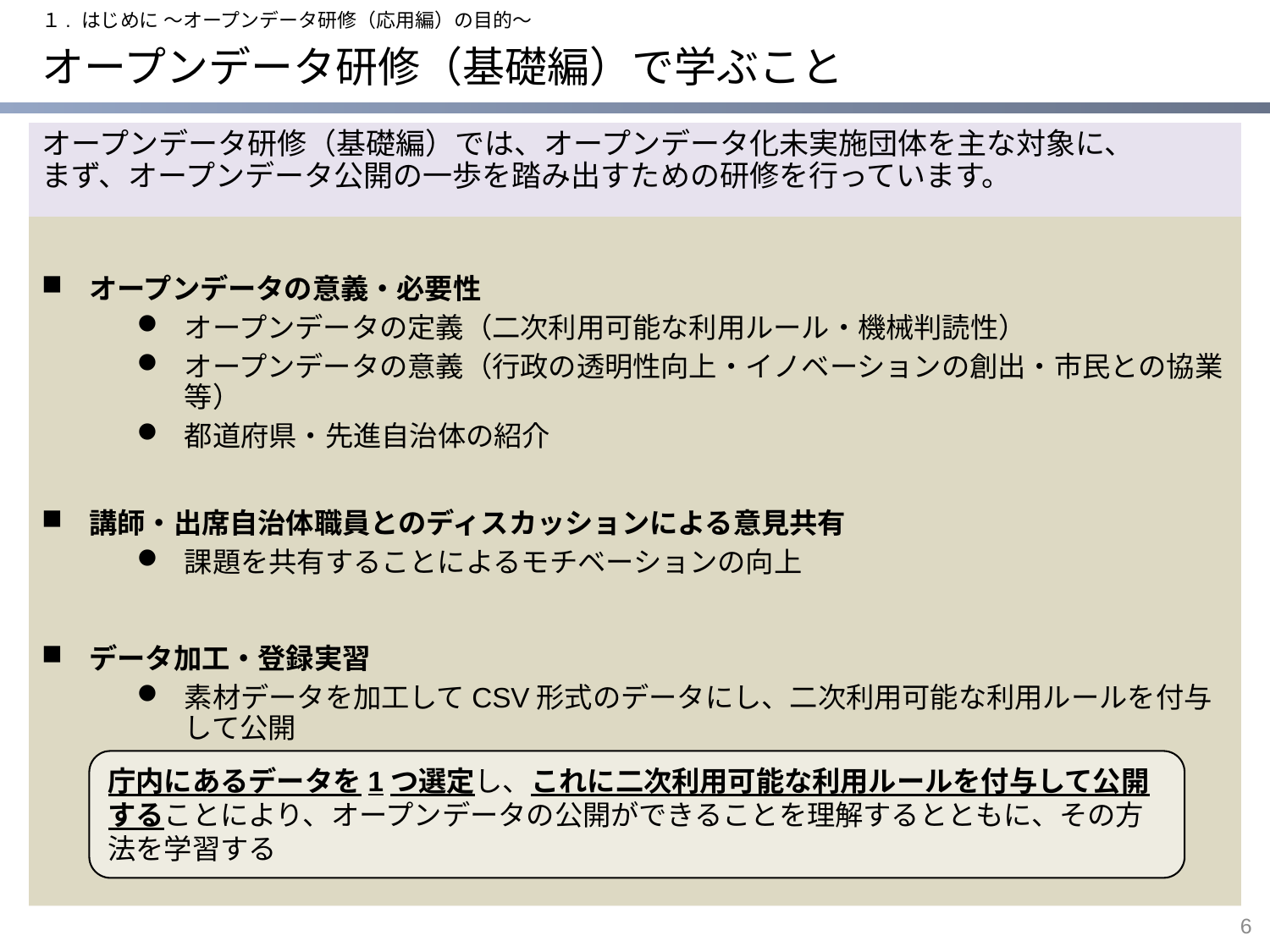

１. はじめに ～オープンデータ研修（応用編）の目的～
# オープンデータ研修（基礎編）で学ぶこと
オープンデータ研修（基礎編）では、オープンデータ化未実施団体を主な対象に、
まず、オープンデータ公開の一歩を踏み出すための研修を行っています。

オープンデータの意義・必要性
オープンデータの定義（二次利用可能な利用ルール・機械判読性）
オープンデータの意義（行政の透明性向上・イノベーションの創出・市民との協業等）
都道府県・先進自治体の紹介

講師・出席自治体職員とのディスカッションによる意見共有
課題を共有することによるモチベーションの向上

データ加工・登録実習
素材データを加工してCSV形式のデータにし、二次利用可能な利用ルールを付与して公開
庁内にあるデータを1つ選定し、これに二次利用可能な利用ルールを付与して公開することにより、オープンデータの公開ができることを理解するとともに、その方法を学習する